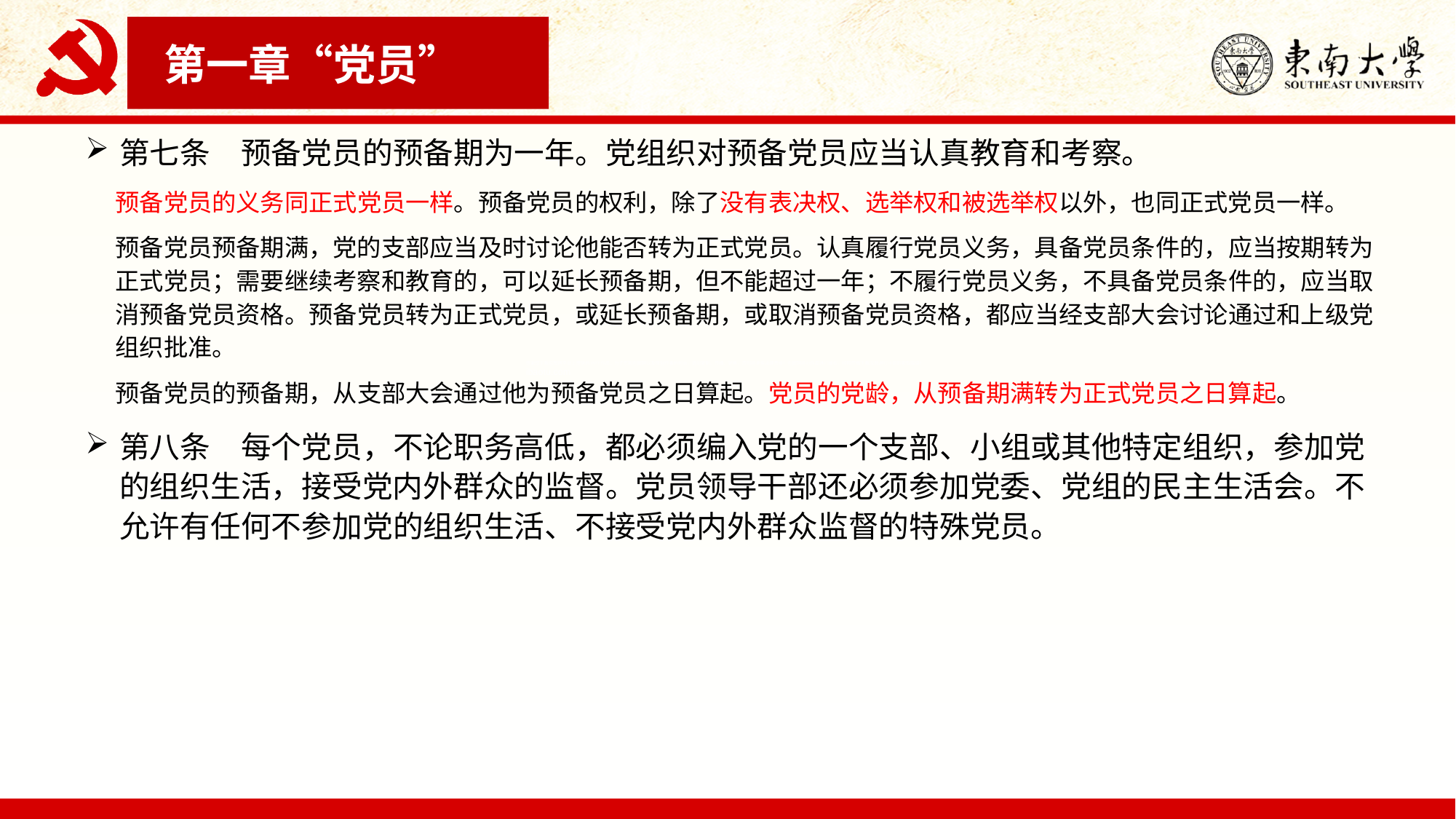

第一章“党员”
第七条　预备党员的预备期为一年。党组织对预备党员应当认真教育和考察。
预备党员的义务同正式党员一样。预备党员的权利，除了没有表决权、选举权和被选举权以外，也同正式党员一样。
预备党员预备期满，党的支部应当及时讨论他能否转为正式党员。认真履行党员义务，具备党员条件的，应当按期转为正式党员；需要继续考察和教育的，可以延长预备期，但不能超过一年；不履行党员义务，不具备党员条件的，应当取消预备党员资格。预备党员转为正式党员，或延长预备期，或取消预备党员资格，都应当经支部大会讨论通过和上级党组织批准。
预备党员的预备期，从支部大会通过他为预备党员之日算起。党员的党龄，从预备期满转为正式党员之日算起。
第八条　每个党员，不论职务高低，都必须编入党的一个支部、小组或其他特定组织，参加党的组织生活，接受党内外群众的监督。党员领导干部还必须参加党委、党组的民主生活会。不允许有任何不参加党的组织生活、不接受党内外群众监督的特殊党员。